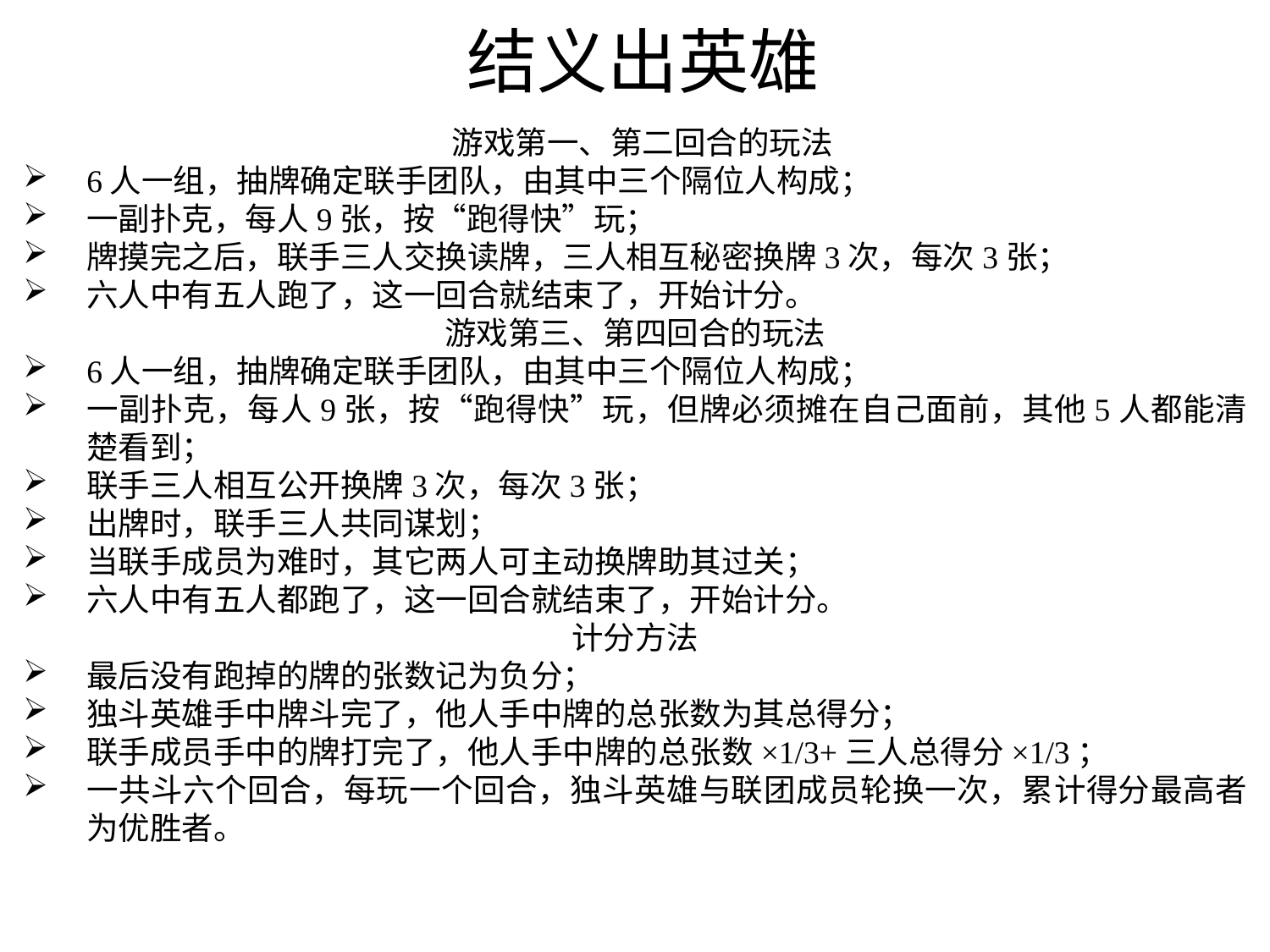

结义出英雄
 游戏第一、第二回合的玩法
6人一组，抽牌确定联手团队，由其中三个隔位人构成；
一副扑克，每人9张，按“跑得快”玩；
牌摸完之后，联手三人交换读牌，三人相互秘密换牌3次，每次3张；
六人中有五人跑了，这一回合就结束了，开始计分。
游戏第三、第四回合的玩法
6人一组，抽牌确定联手团队，由其中三个隔位人构成；
一副扑克，每人9张，按“跑得快”玩，但牌必须摊在自己面前，其他5人都能清楚看到；
联手三人相互公开换牌3次，每次3张；
出牌时，联手三人共同谋划；
当联手成员为难时，其它两人可主动换牌助其过关；
六人中有五人都跑了，这一回合就结束了，开始计分。
计分方法
最后没有跑掉的牌的张数记为负分；
独斗英雄手中牌斗完了，他人手中牌的总张数为其总得分；
联手成员手中的牌打完了，他人手中牌的总张数×1/3+三人总得分×1/3；
一共斗六个回合，每玩一个回合，独斗英雄与联团成员轮换一次，累计得分最高者为优胜者。